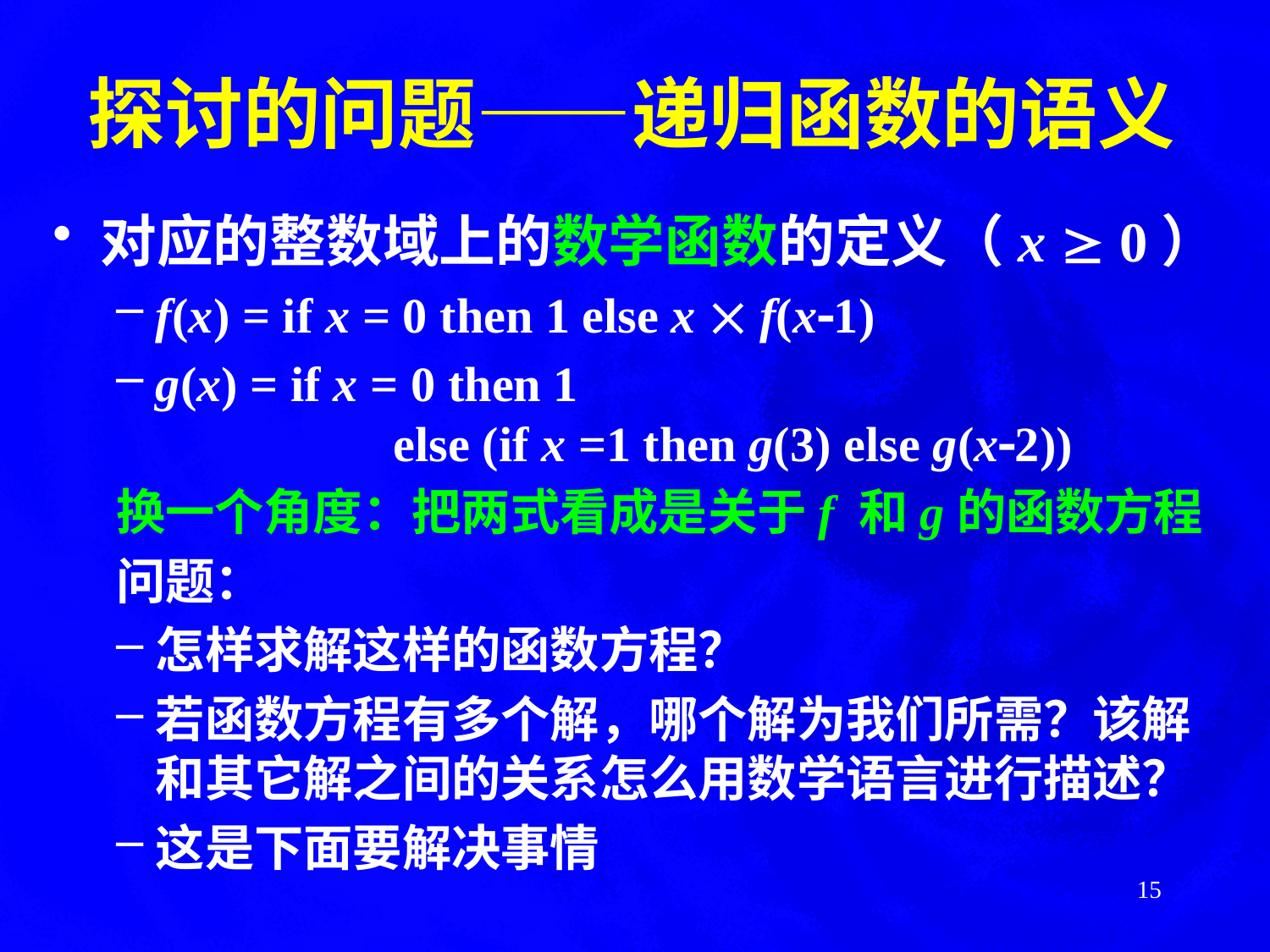

# 探讨的问题——递归函数的语义
对应的整数域上的数学函数的定义（x ≥ 0）
f(x) = if x = 0 then 1 else x × f(x−1)
g(x) = if x = 0 then 1
		         else (if x =1 then g(3) else g(x−2))
换一个角度：把两式看成是关于f 和g的函数方程
问题：
怎样求解这样的函数方程？
若函数方程有多个解，哪个解为我们所需？该解和其它解之间的关系怎么用数学语言进行描述？
这是下面要解决事情

15